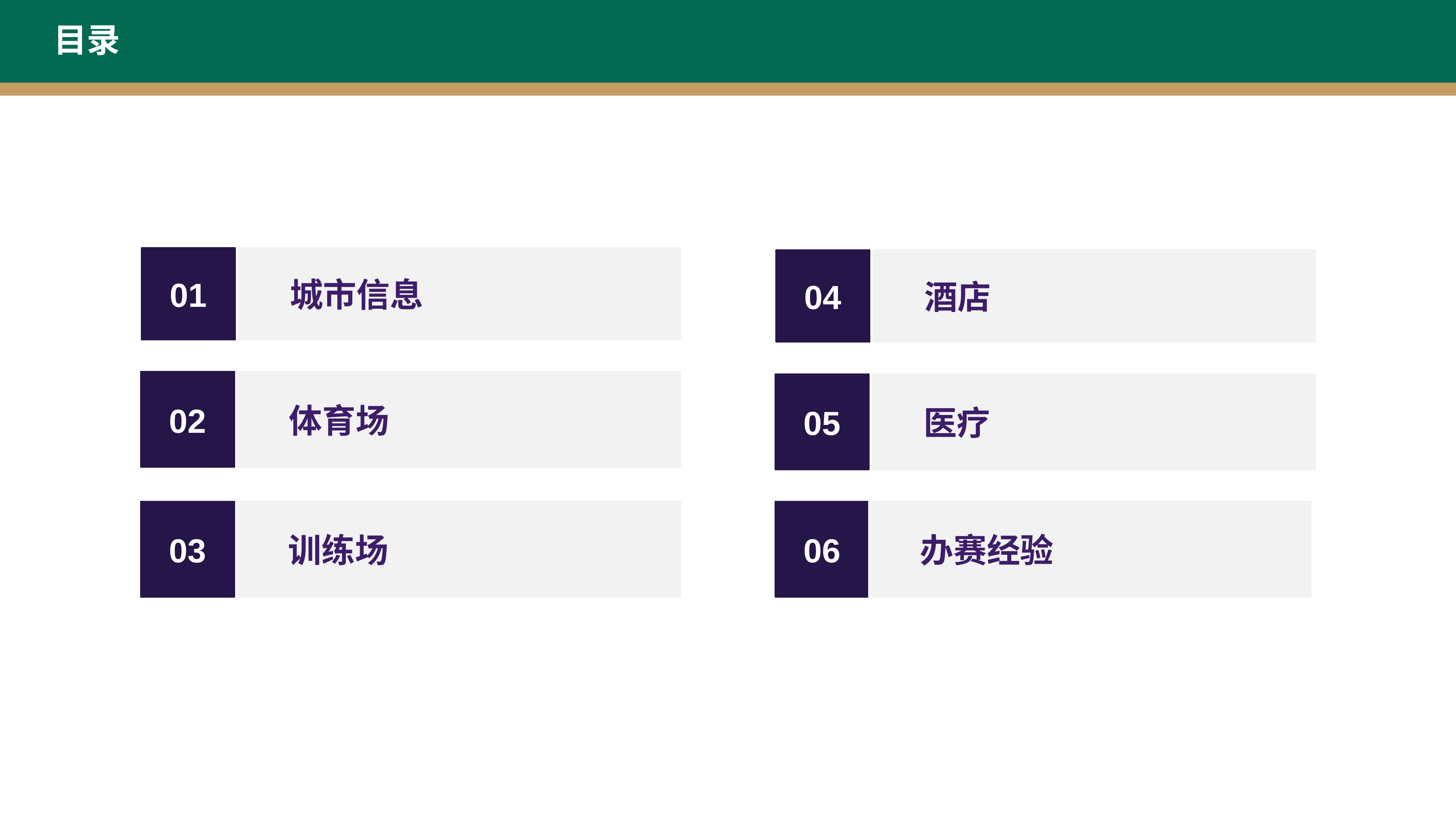

目录
01
     城市信息
04
     酒店
02
     体育场
05
     医疗
03
     训练场
06
     办赛经验